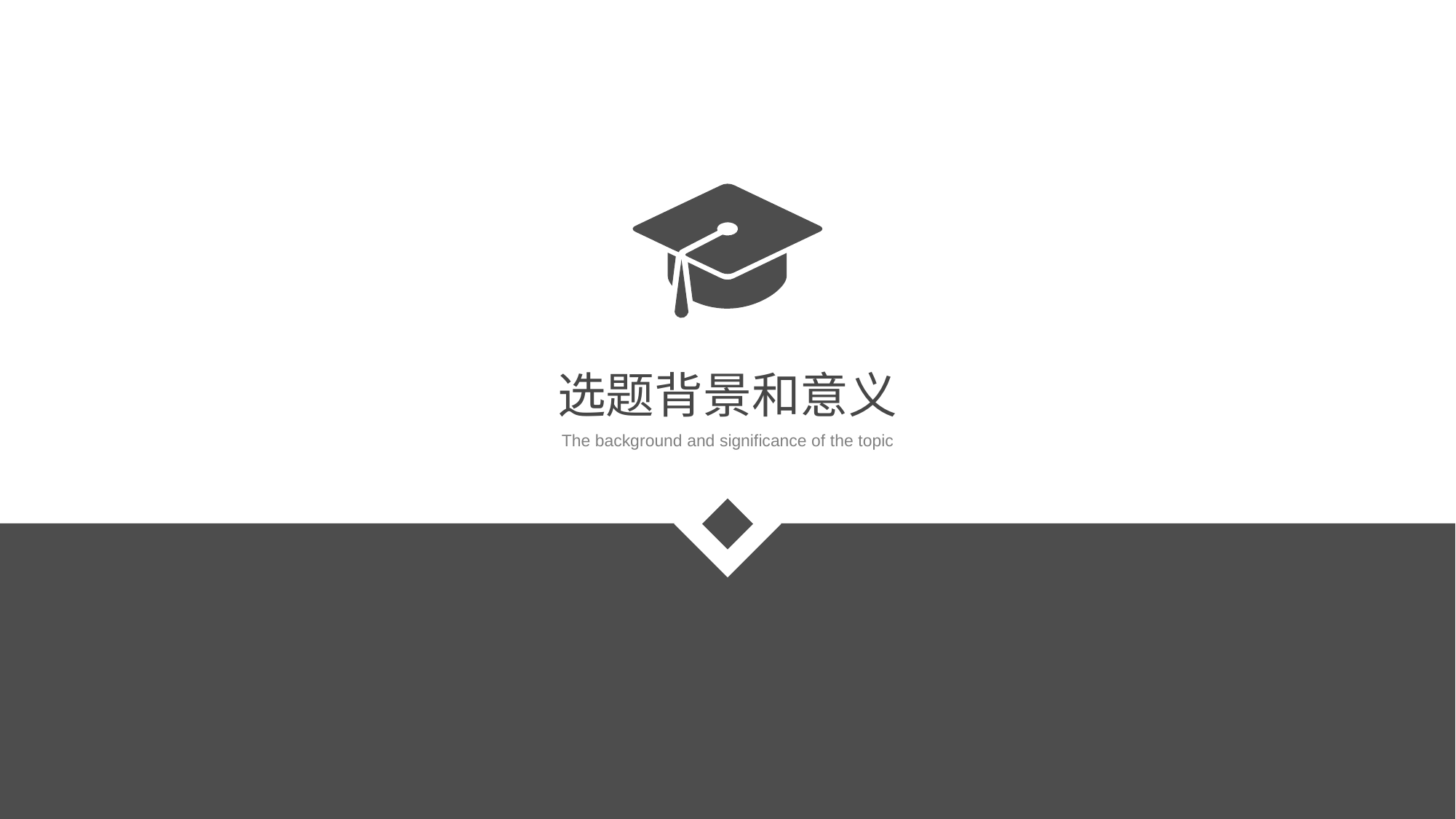

选题背景和意义
The background and significance of the topic